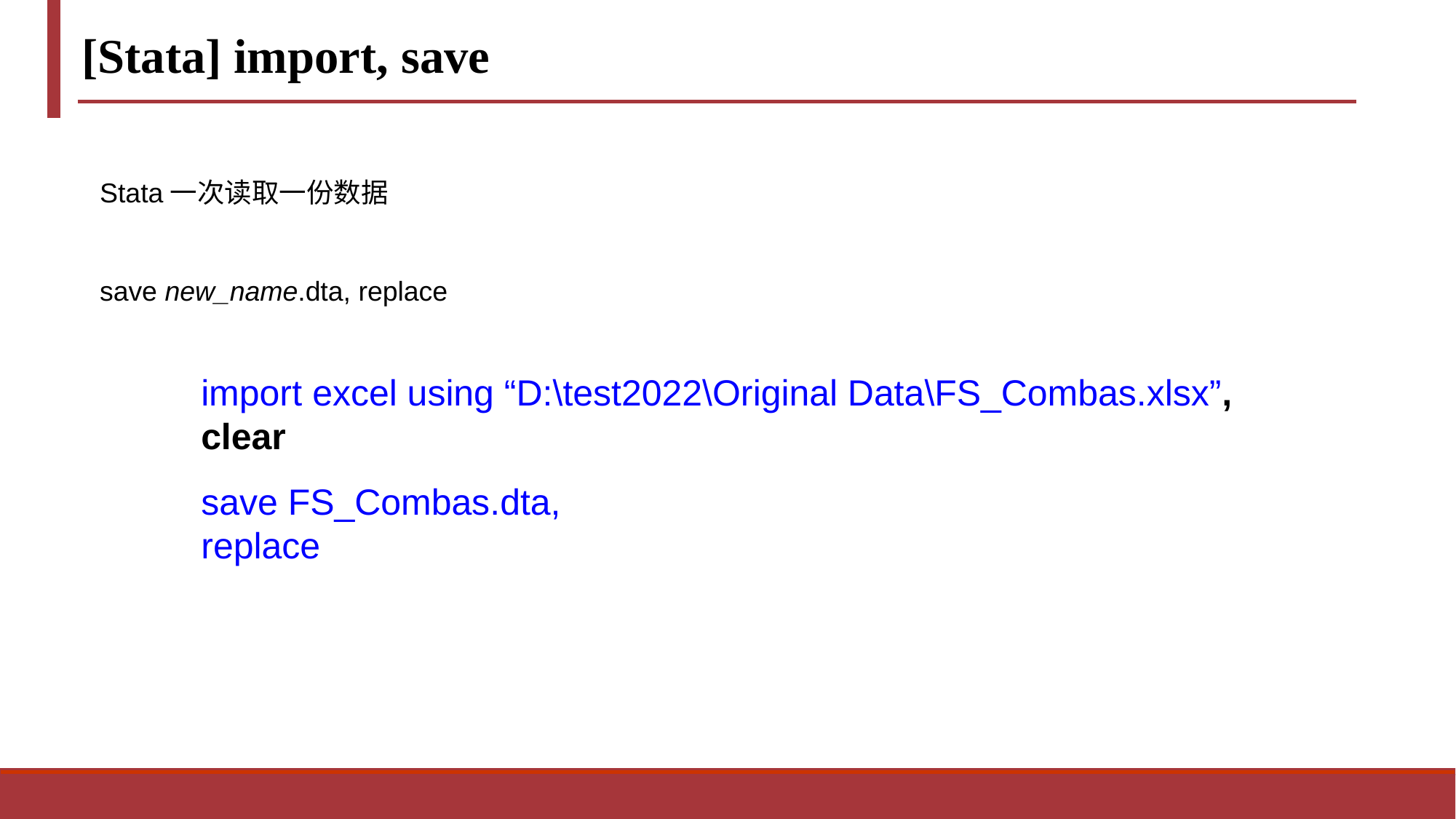

[Stata] import, save
Stata一次读取一份数据

save new_name.dta, replace
import excel using “D:\test2022\Original Data\FS_Combas.xlsx”, clear
save FS_Combas.dta, replace